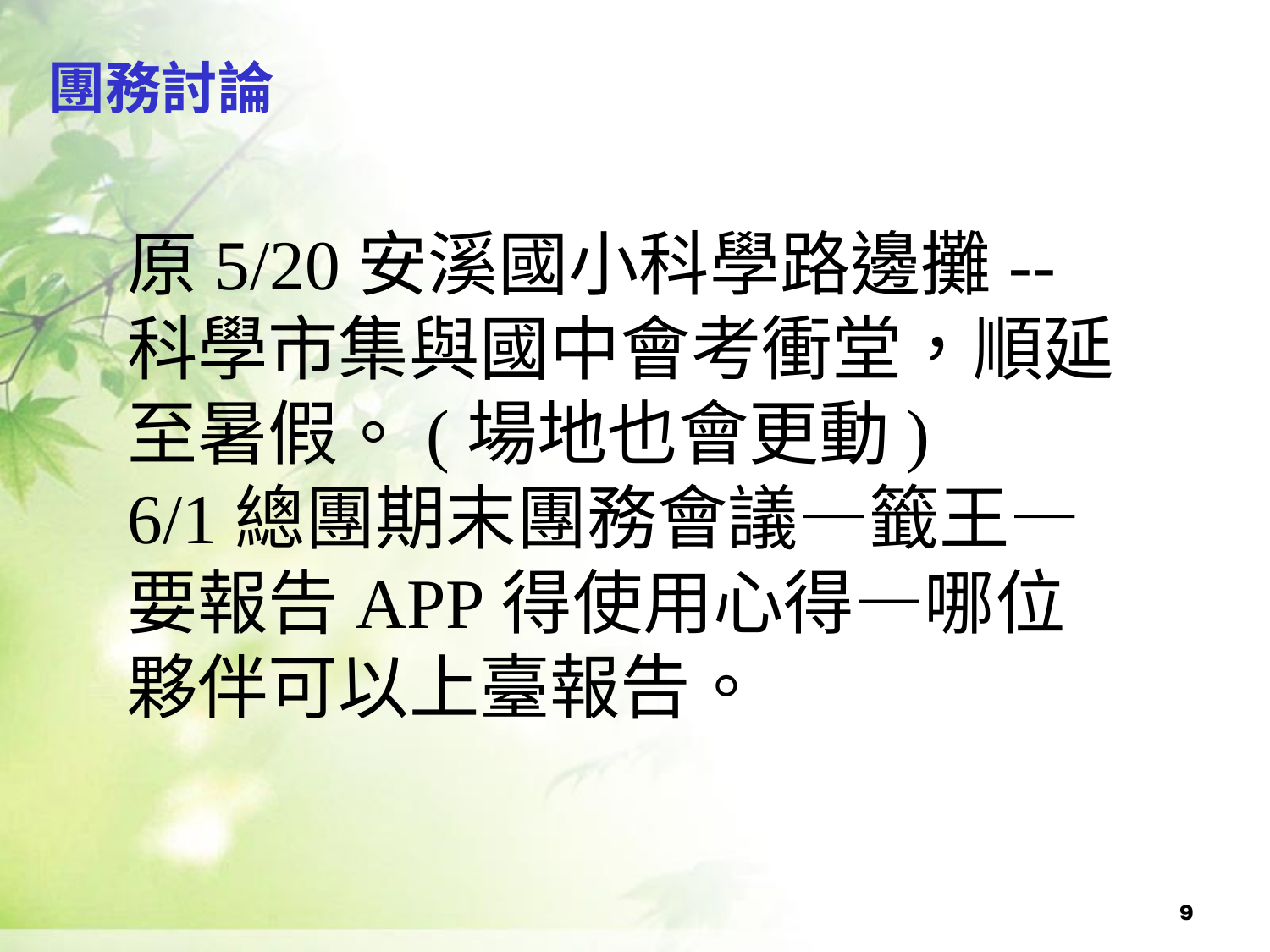

團務討論
原5/20安溪國小科學路邊攤--科學市集與國中會考衝堂，順延至暑假。(場地也會更動)
6/1總團期末團務會議—籤王—要報告APP得使用心得—哪位夥伴可以上臺報告。
9